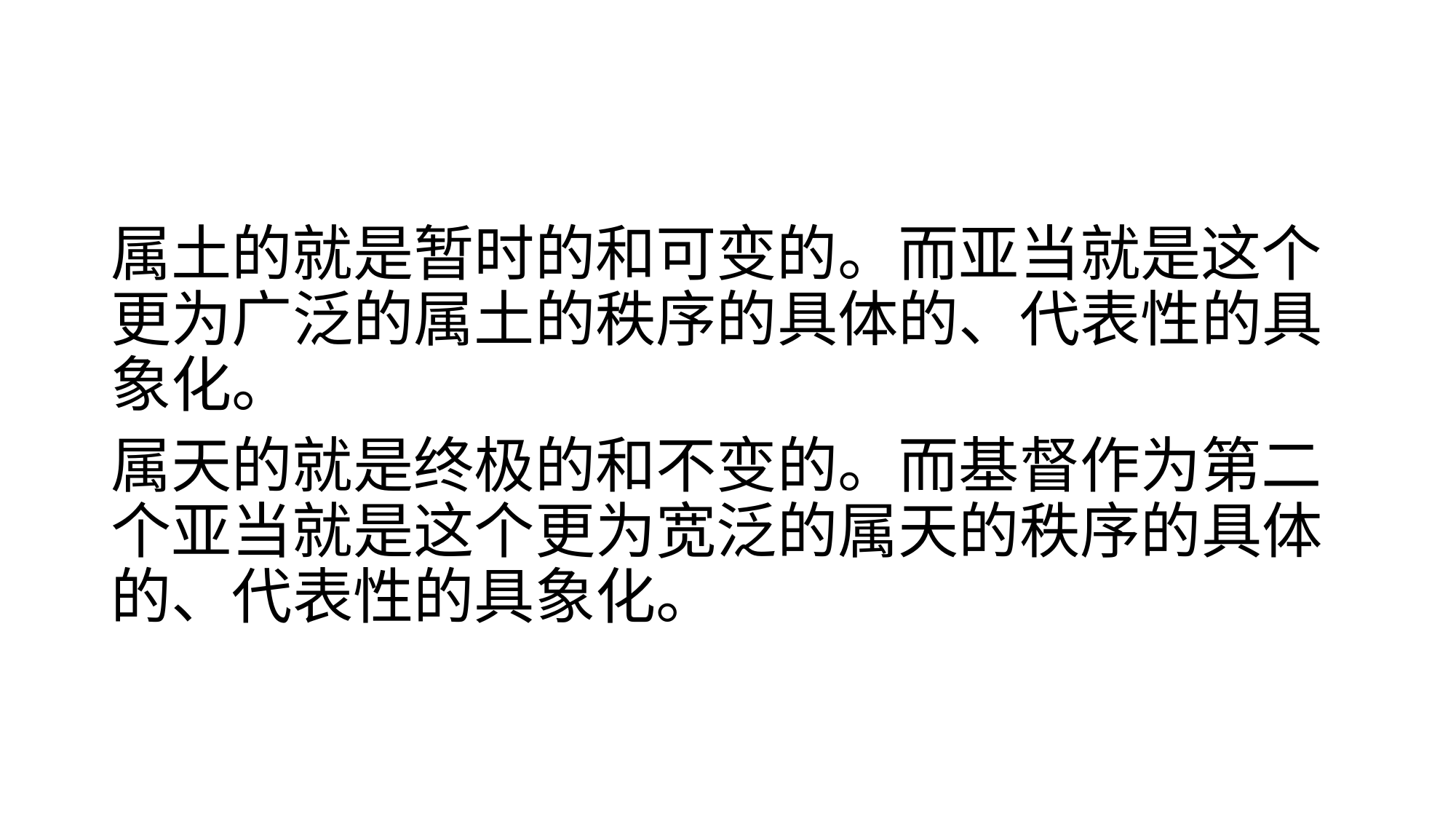

#
属土的就是暂时的和可变的。而亚当就是这个更为广泛的属土的秩序的具体的、代表性的具象化。
属天的就是终极的和不变的。而基督作为第二个亚当就是这个更为宽泛的属天的秩序的具体的、代表性的具象化。